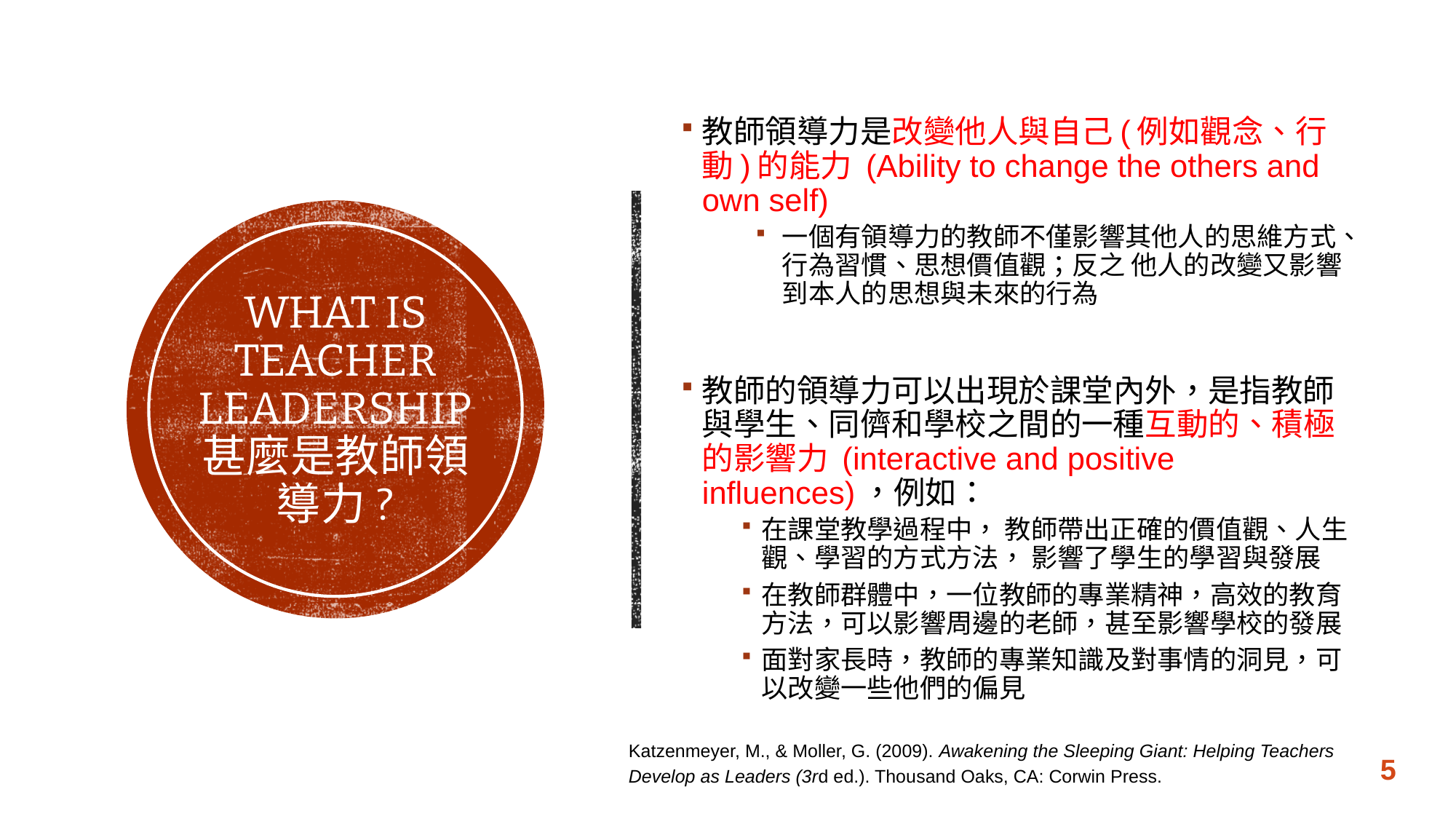

教師領導力是改變他人與自己(例如觀念、行動)的能力 (Ability to change the others and own self)
一個有領導力的教師不僅影響其他人的思維方式、行為習慣、思想價值觀；反之 他人的改變又影響到本人的思想與未來的行為

教師的領導力可以出現於課堂內外，是指教師與學生、同儕和學校之間的一種互動的、積極的影響力 (interactive and positive influences)，例如：
在課堂教學過程中， 教師帶出正確的價值觀、人生觀、學習的方式方法， 影響了學生的學習與發展
在教師群體中，一位教師的專業精神，高效的教育方法，可以影響周邊的老師，甚至影響學校的發展
面對家長時，教師的專業知識及對事情的洞見，可以改變一些他們的偏見

# What is teacher leadership 甚麼是教師領導力?

Katzenmeyer, M., & Moller, G. (2009). Awakening the Sleeping Giant: Helping Teachers Develop as Leaders (3rd ed.). Thousand Oaks, CA: Corwin Press.
5